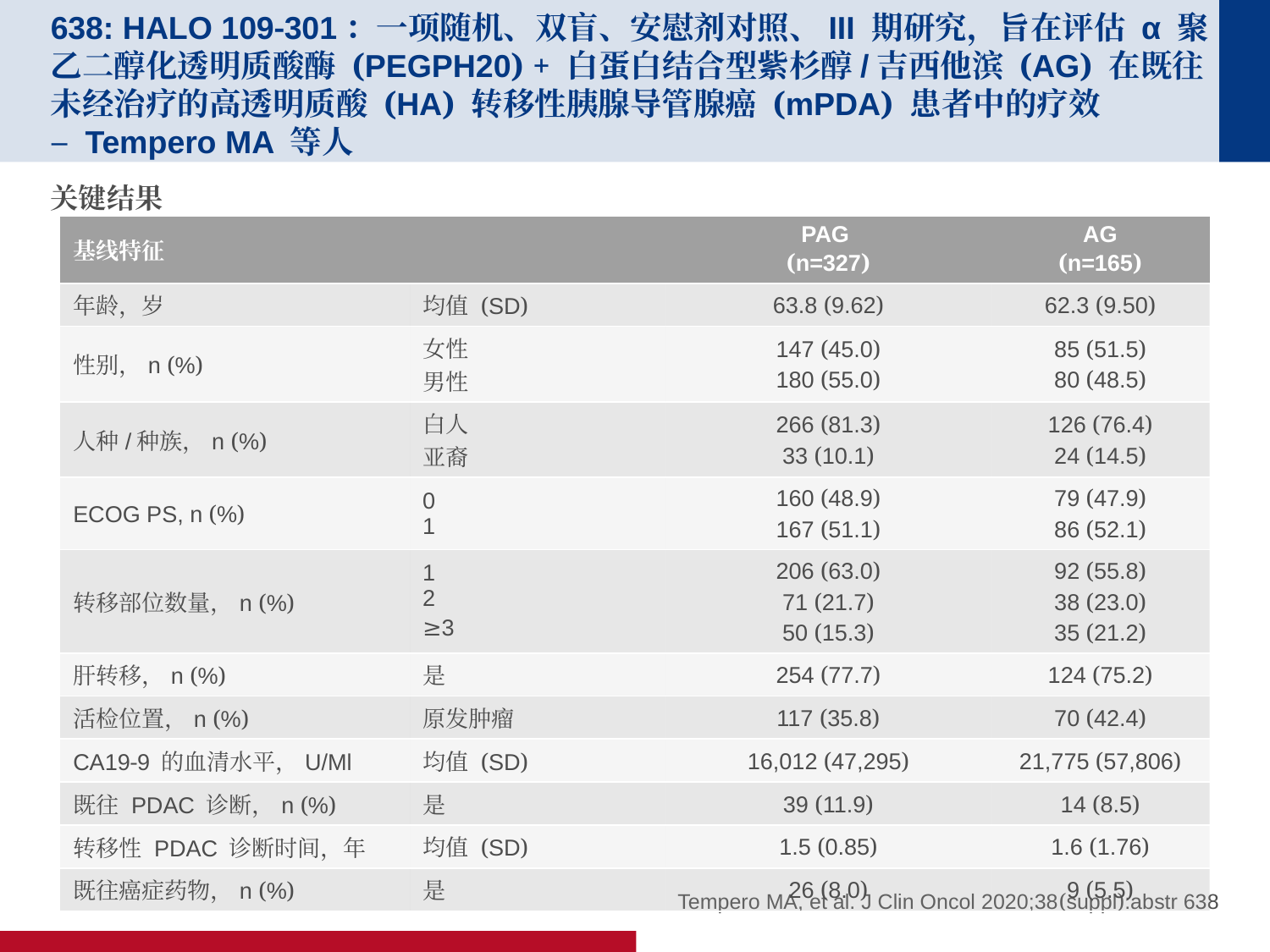

# 638: HALO 109-301：一项随机、双盲、安慰剂对照、III 期研究，旨在评估 α 聚乙二醇化透明质酸酶 (PEGPH20) + 白蛋白结合型紫杉醇/吉西他滨 (AG) 在既往未经治疗的高透明质酸 (HA) 转移性胰腺导管腺癌 (mPDA) 患者中的疗效 – Tempero MA 等人
关键结果
| 基线特征 |  | PAG (n=327) | AG (n=165) |
| --- | --- | --- | --- |
| 年龄，岁 | 均值 (SD) | 63.8 (9.62) | 62.3 (9.50) |
| 性别，n (%) | 女性 男性 | 147 (45.0) 180 (55.0) | 85 (51.5) 80 (48.5) |
| 人种/种族，n (%) | 白人 亚裔 | 266 (81.3) 33 (10.1) | 126 (76.4) 24 (14.5) |
| ECOG PS, n (%) | 0 1 | 160 (48.9) 167 (51.1) | 79 (47.9) 86 (52.1) |
| 转移部位数量，n (%) | 1 2 ≥3 | 206 (63.0) 71 (21.7) 50 (15.3) | 92 (55.8) 38 (23.0) 35 (21.2) |
| 肝转移，n (%) | 是 | 254 (77.7) | 124 (75.2) |
| 活检位置，n (%) | 原发肿瘤 | 117 (35.8) | 70 (42.4) |
| CA19-9 的血清水平，U/Ml | 均值 (SD) | 16,012 (47,295) | 21,775 (57,806) |
| 既往 PDAC 诊断，n (%) | 是 | 39 (11.9) | 14 (8.5) |
| 转移性 PDAC 诊断时间，年 | 均值 (SD) | 1.5 (0.85) | 1.6 (1.76) |
| 既往癌症药物，n (%) | 是 | 26 (8.0) | 9 (5.5) |
Tempero MA, et al. J Clin Oncol 2020;38(suppl):abstr 638